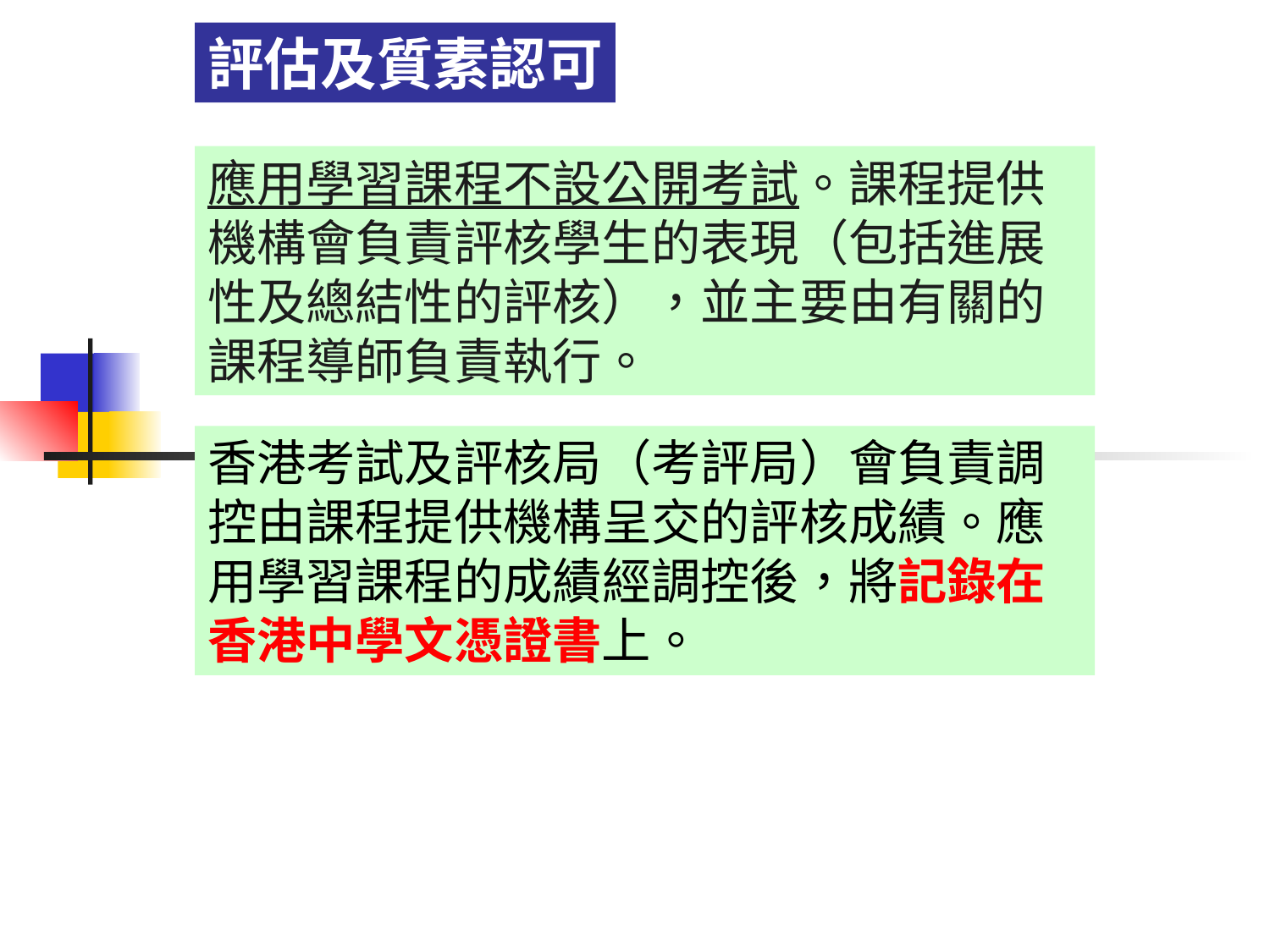

評估及質素認可
應用學習課程不設公開考試。課程提供機構會負責評核學生的表現（包括進展性及總結性的評核），並主要由有關的課程導師負責執行。
香港考試及評核局（考評局）會負責調控由課程提供機構呈交的評核成績。應用學習課程的成績經調控後，將記錄在香港中學文憑證書上。